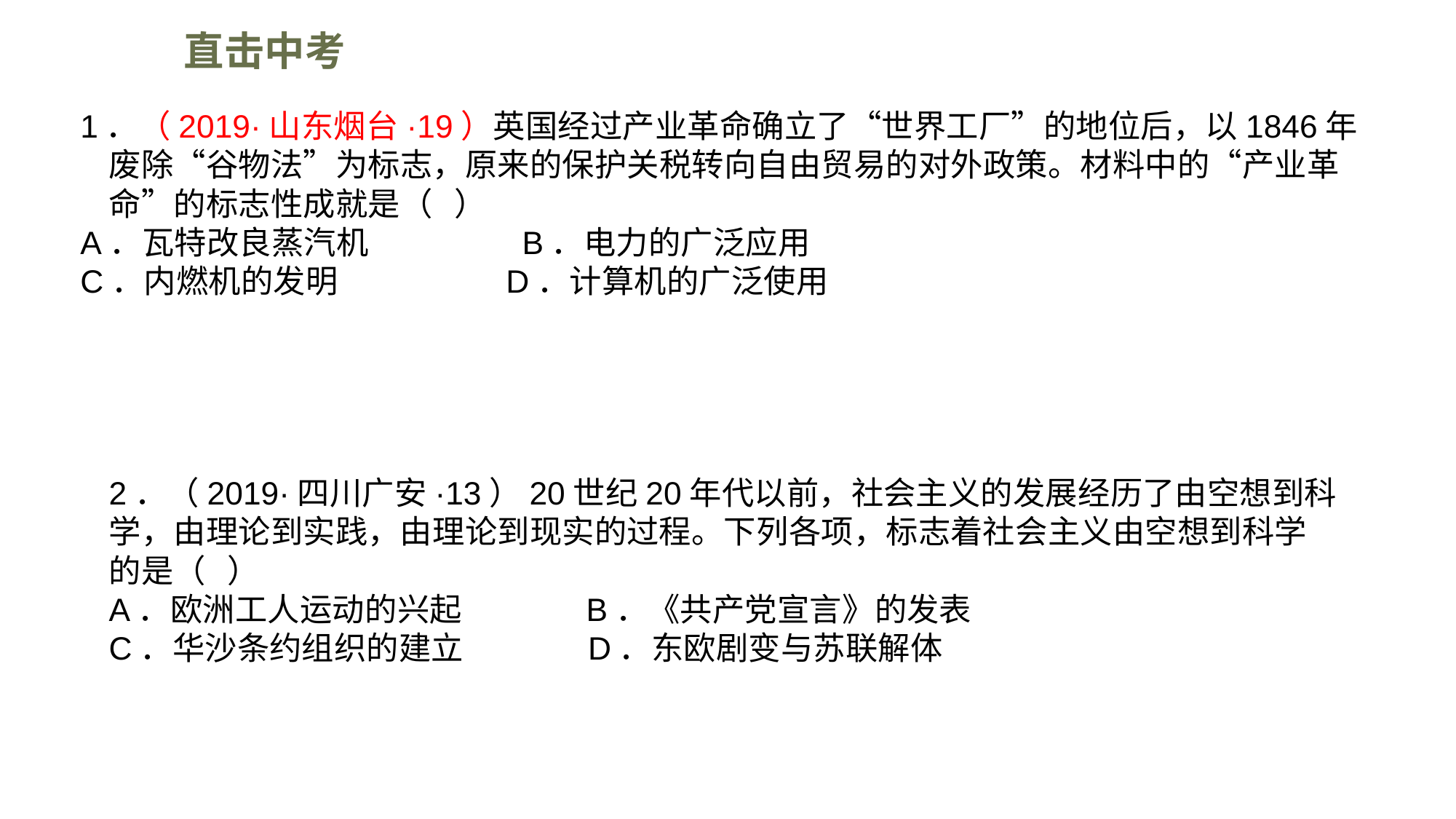

直击中考
1．（2019·山东烟台·19）英国经过产业革命确立了“世界工厂”的地位后，以1846年废除“谷物法”为标志，原来的保护关税转向自由贸易的对外政策。材料中的“产业革命”的标志性成就是（   ）
A．瓦特改良蒸汽机                    B．电力的广泛应用
C．内燃机的发明                      D．计算机的广泛使用
2．（2019·四川广安·13）20世纪20年代以前，社会主义的发展经历了由空想到科学，由理论到实践，由理论到现实的过程。下列各项，标志着社会主义由空想到科学的是（   ）
A．欧洲工人运动的兴起                B．《共产党宣言》的发表
C．华沙条约组织的建立                D．东欧剧变与苏联解体